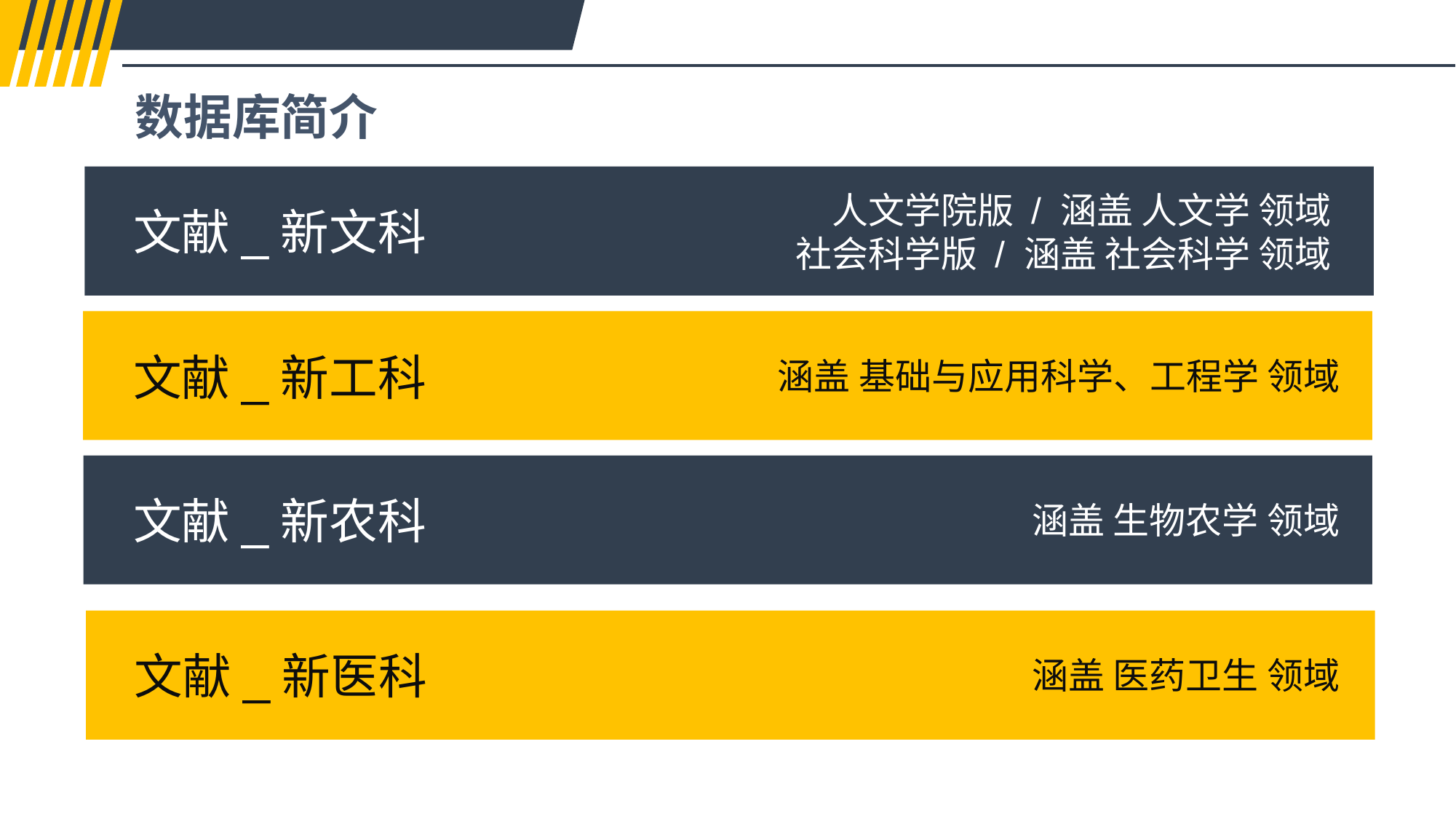

数据库简介

人文学院版 / 涵盖 人文学 领域
社会科学版 / 涵盖 社会科学 领域
文献_新文科

文献_新工科
涵盖 基础与应用科学、工程学 领域

文献_新农科
涵盖 生物农学 领域

文献_新医科
涵盖 医药卫生 领域